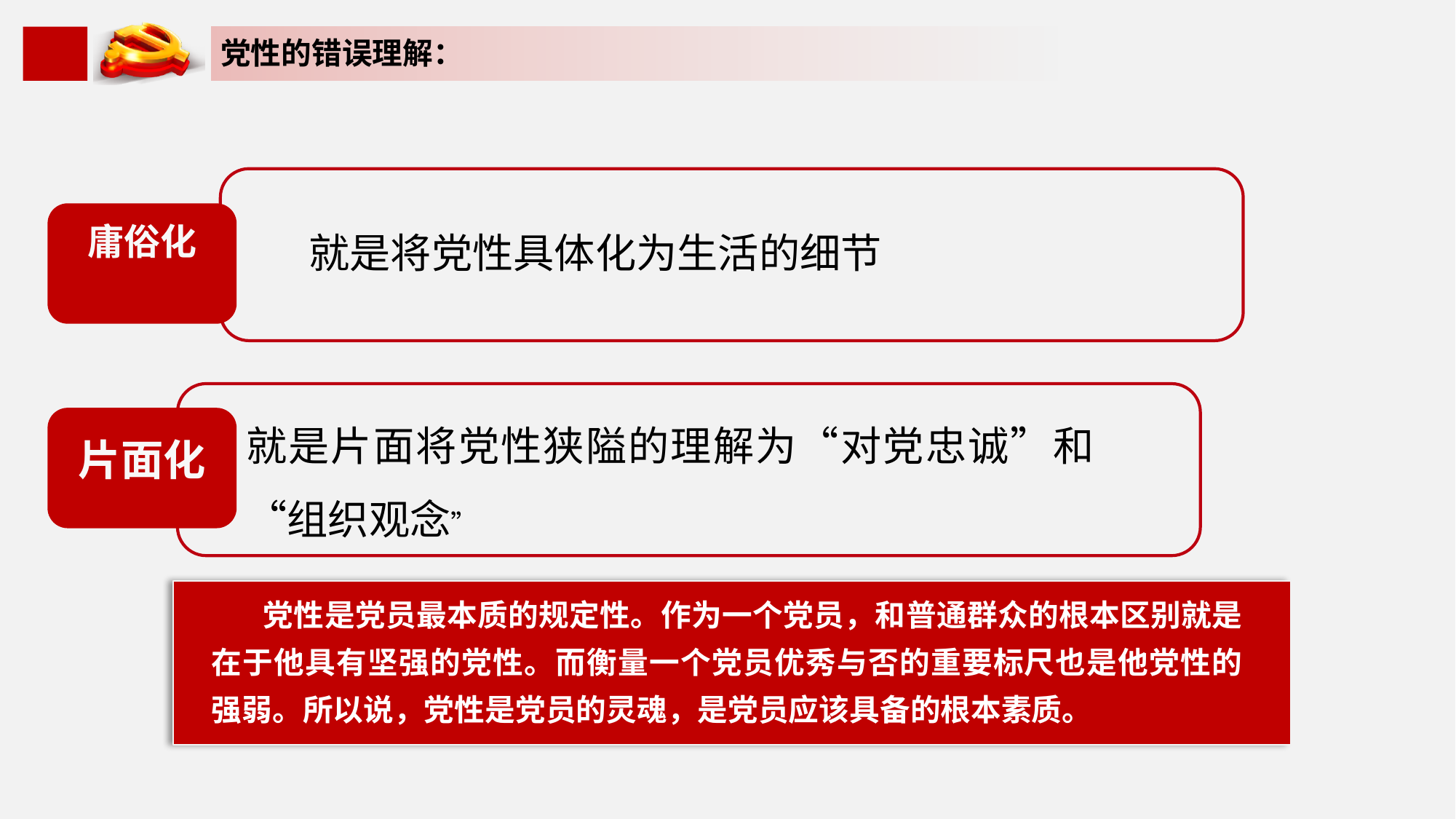

党性的错误理解：

就是将党性具体化为生活的细节

庸俗化

就是片面将党性狭隘的理解为“对党忠诚”和“组织观念”

片面化
        党性是党员最本质的规定性。作为一个党员，和普通群众的根本区别就是在于他具有坚强的党性。而衡量一个党员优秀与否的重要标尺也是他党性的强弱。所以说，党性是党员的灵魂，是党员应该具备的根本素质。